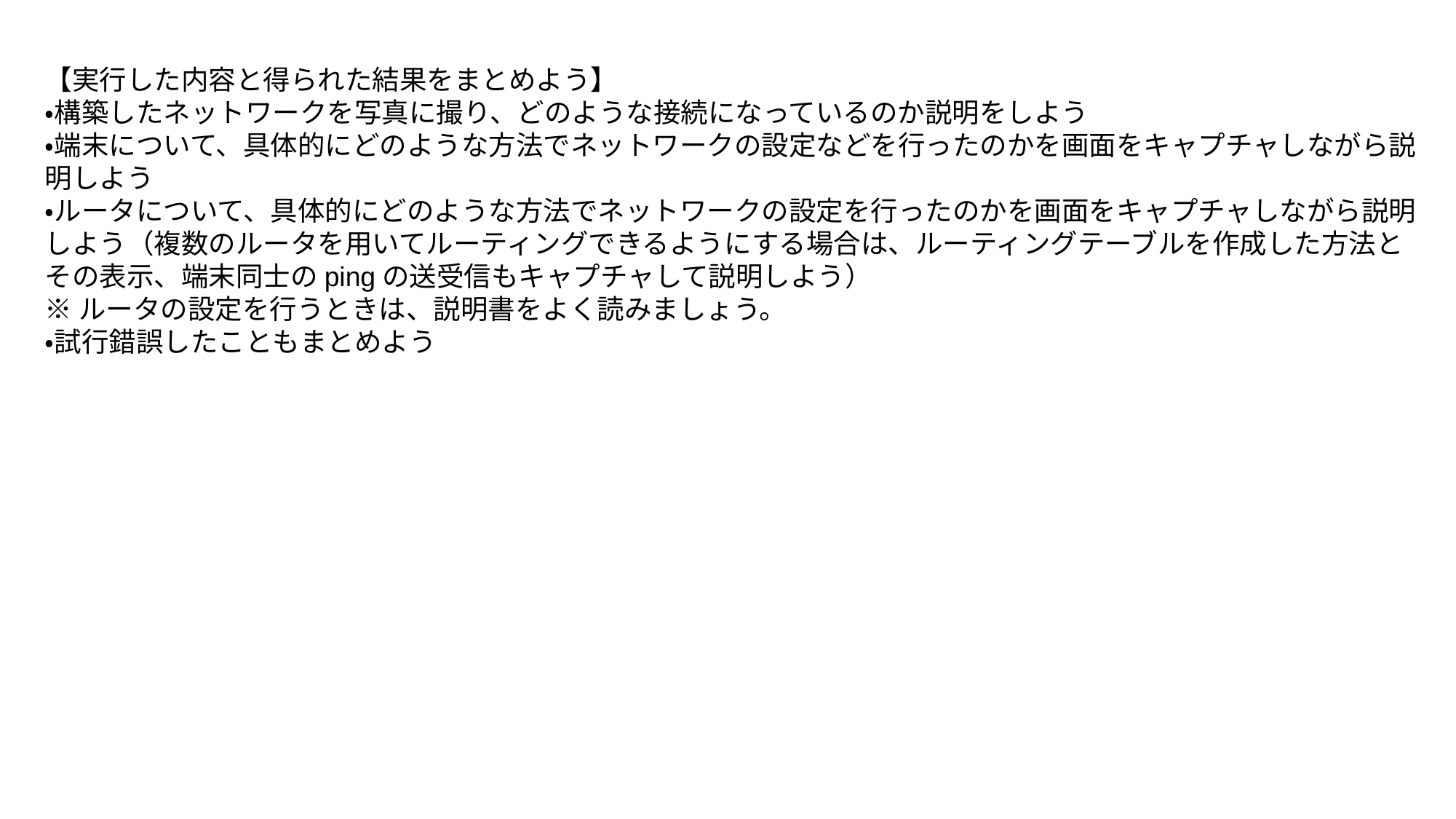

【実行した内容と得られた結果をまとめよう】
・構築したネットワークを写真に撮り、どのような接続になっているのか説明をしよう
・端末について、具体的にどのような方法でネットワークの設定などを行ったのかを画面をキャプチャしながら説明しよう
・ルータについて、具体的にどのような方法でネットワークの設定を行ったのかを画面をキャプチャしながら説明しよう（複数のルータを用いてルーティングできるようにする場合は、ルーティングテーブルを作成した方法とその表示、端末同士のpingの送受信もキャプチャして説明しよう）
※ルータの設定を行うときは、説明書をよく読みましょう。
・試行錯誤したこともまとめよう